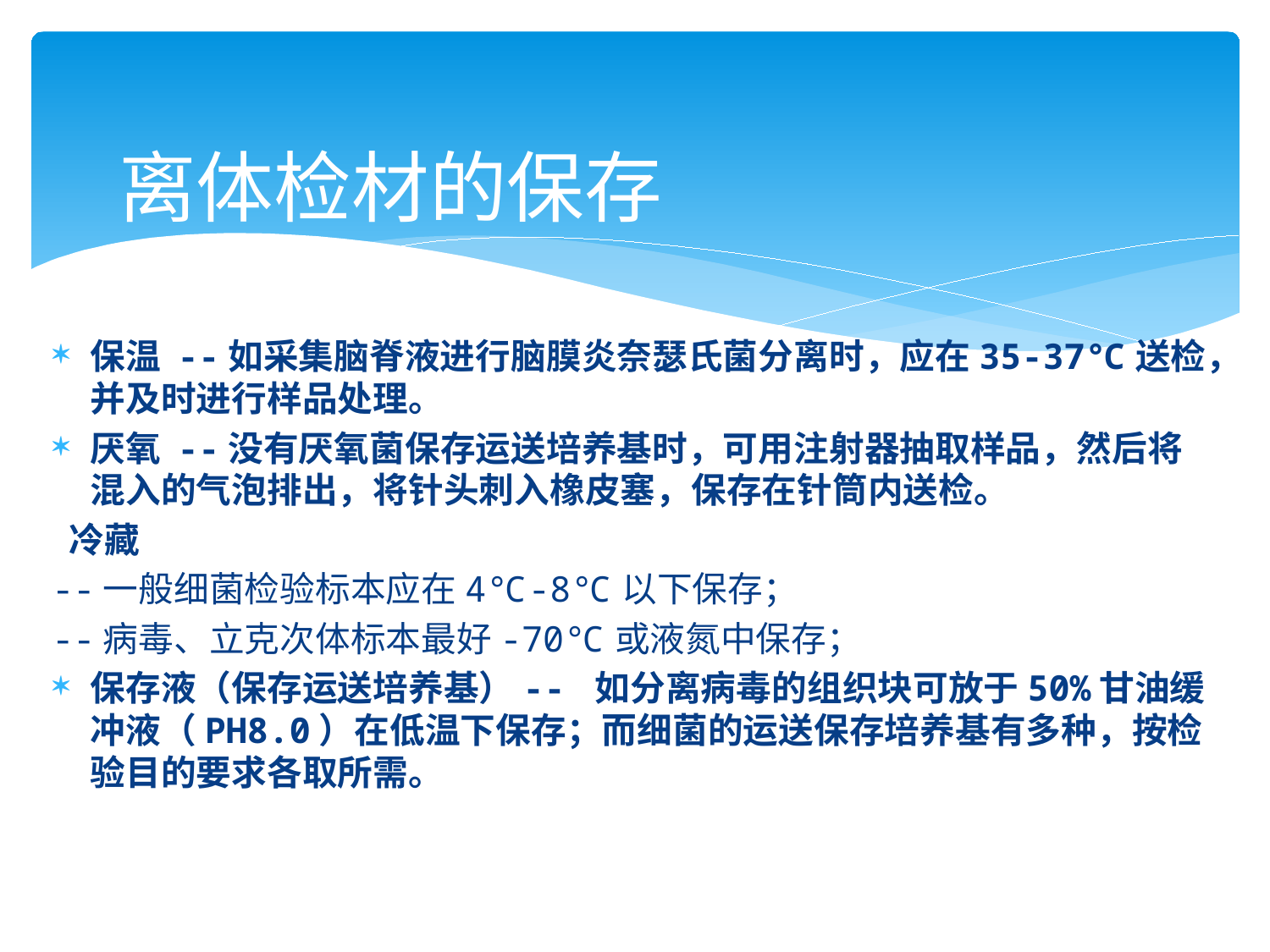

# 离体检材的保存
保温 --如采集脑脊液进行脑膜炎奈瑟氏菌分离时，应在35-37℃送检，并及时进行样品处理。
厌氧 --没有厌氧菌保存运送培养基时，可用注射器抽取样品，然后将混入的气泡排出，将针头刺入橡皮塞，保存在针筒内送检。
 冷藏
--一般细菌检验标本应在4℃-8℃以下保存；
--病毒、立克次体标本最好-70℃或液氮中保存；
保存液（保存运送培养基）-- 如分离病毒的组织块可放于50%甘油缓冲液（PH8.0）在低温下保存；而细菌的运送保存培养基有多种，按检验目的要求各取所需。